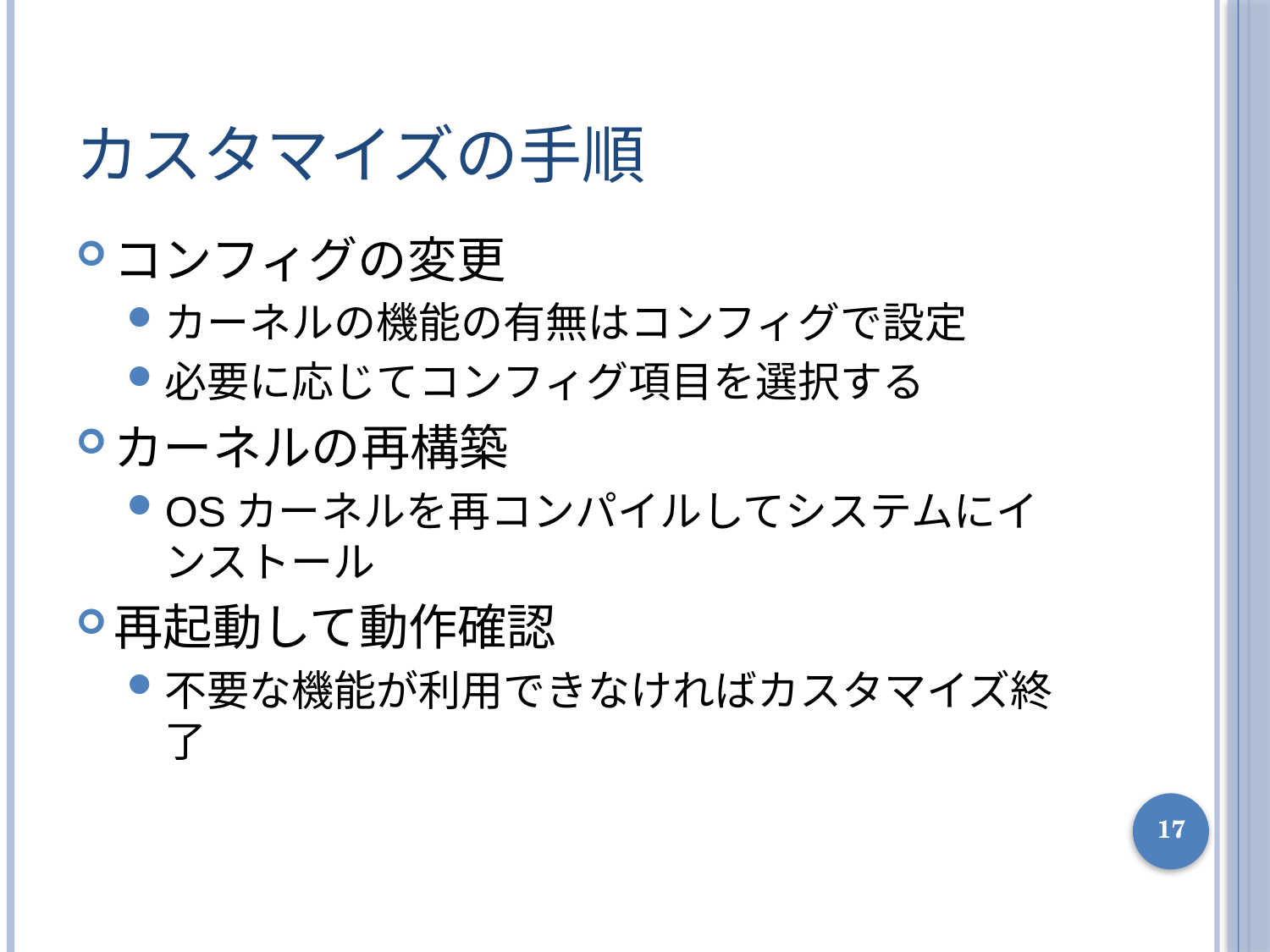

# カスタマイズの手順
コンフィグの変更
カーネルの機能の有無はコンフィグで設定
必要に応じてコンフィグ項目を選択する
カーネルの再構築
OSカーネルを再コンパイルしてシステムにインストール
再起動して動作確認
不要な機能が利用できなければカスタマイズ終了
17